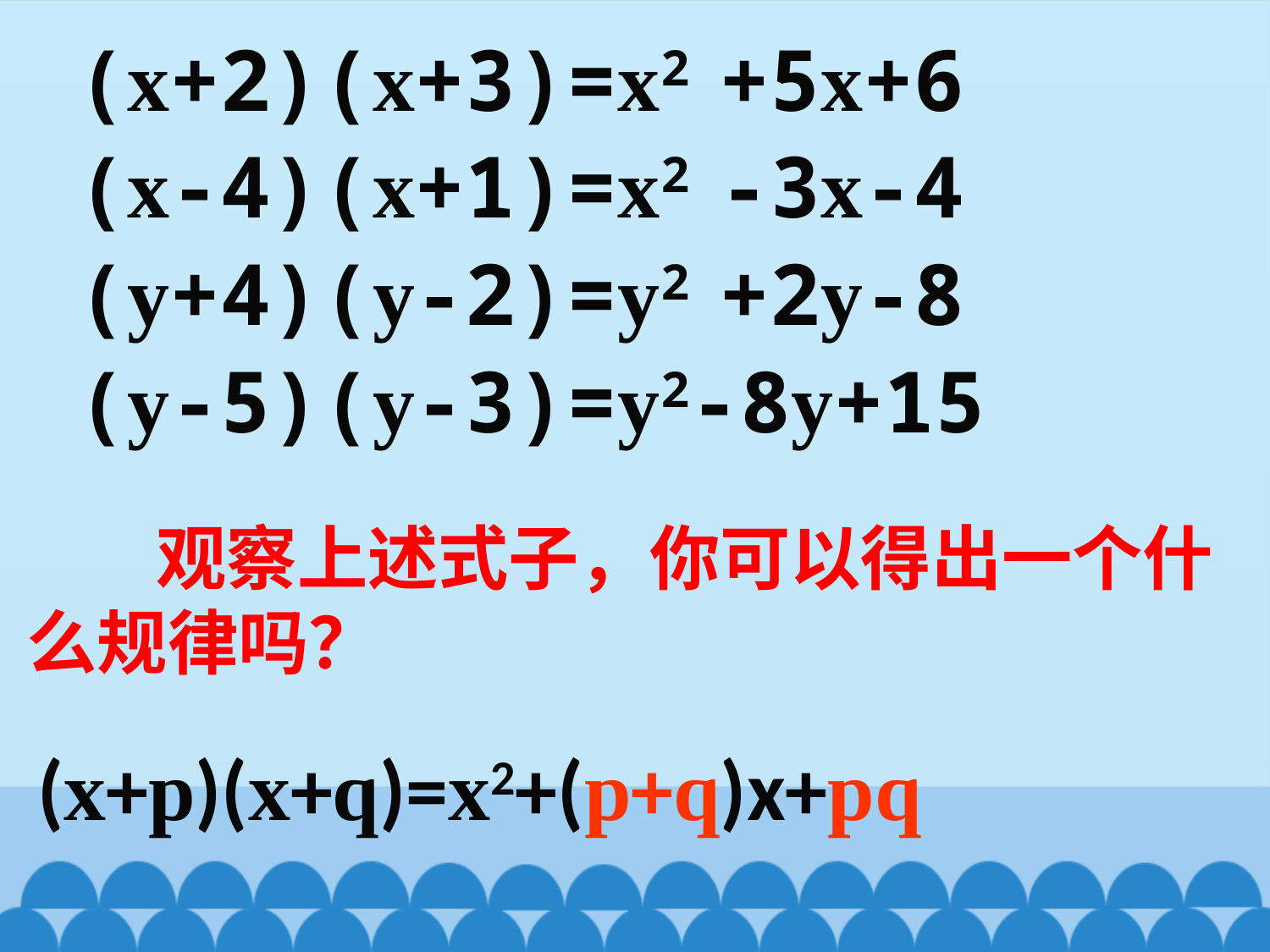

(x+2)(x+3)=x2 +5x+6
(x-4)(x+1)=x2 -3x-4
(y+4)(y-2)=y2 +2y-8
(y-5)(y-3)=y2-8y+15
       观察上述式子，你可以得出一个什么规律吗？
 (x+p)(x+q)=x2+(p+q)x+pq